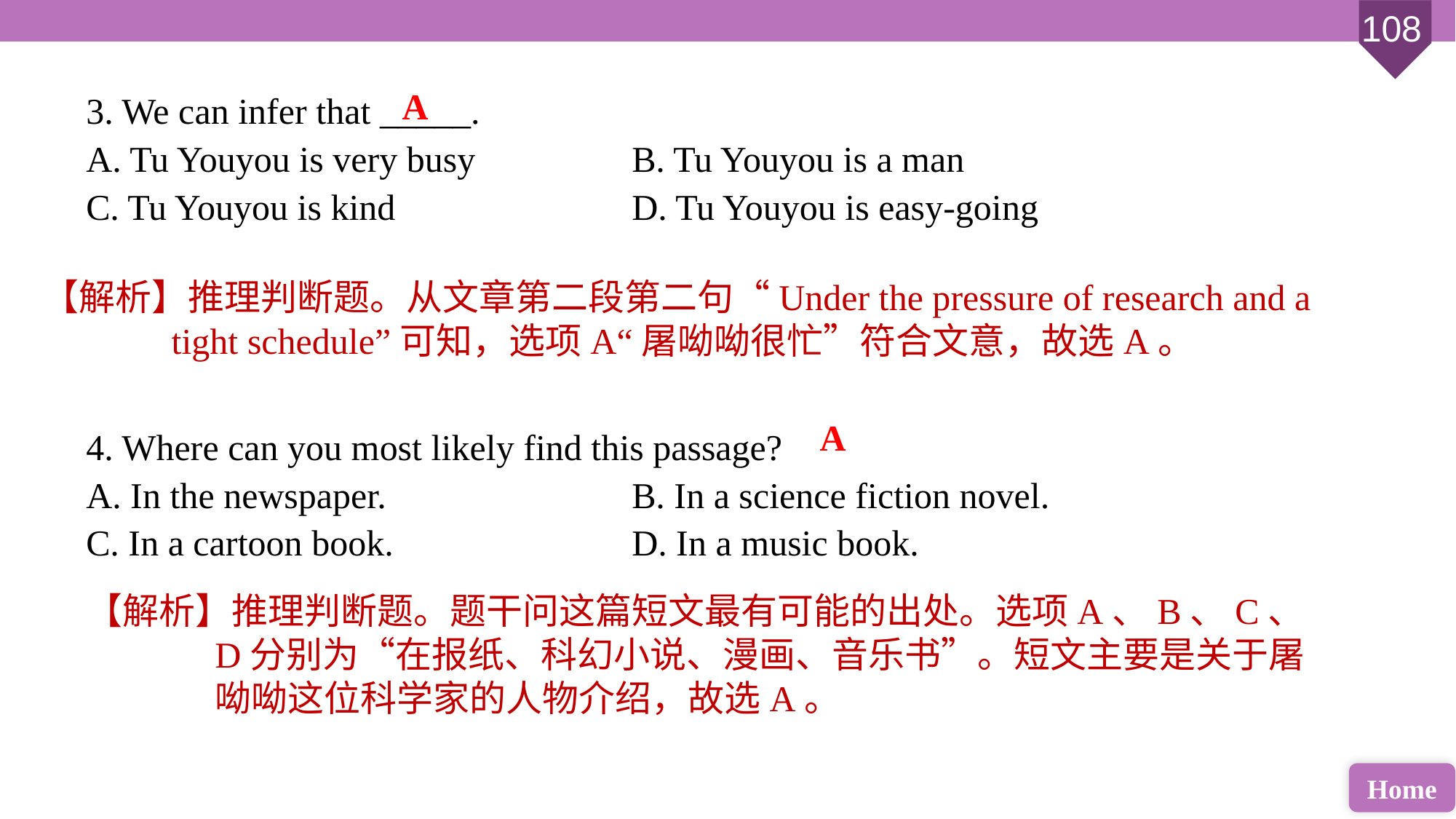

3. We can infer that _____.
A. Tu Youyou is very busy 		B. Tu Youyou is a man
C. Tu Youyou is kind			D. Tu Youyou is easy-going

4. Where can you most likely find this passage?
A. In the newspaper. 			B. In a science fiction novel.
C. In a cartoon book. 			D. In a music book.
A
【解析】推理判断题。从文章第二段第二句“Under the pressure of research and a tight schedule”可知，选项A“屠呦呦很忙”符合文意，故选A。
A
【解析】推理判断题。题干问这篇短文最有可能的出处。选项A、B、C、D分别为“在报纸、科幻小说、漫画、音乐书”。短文主要是关于屠呦呦这位科学家的人物介绍，故选A。